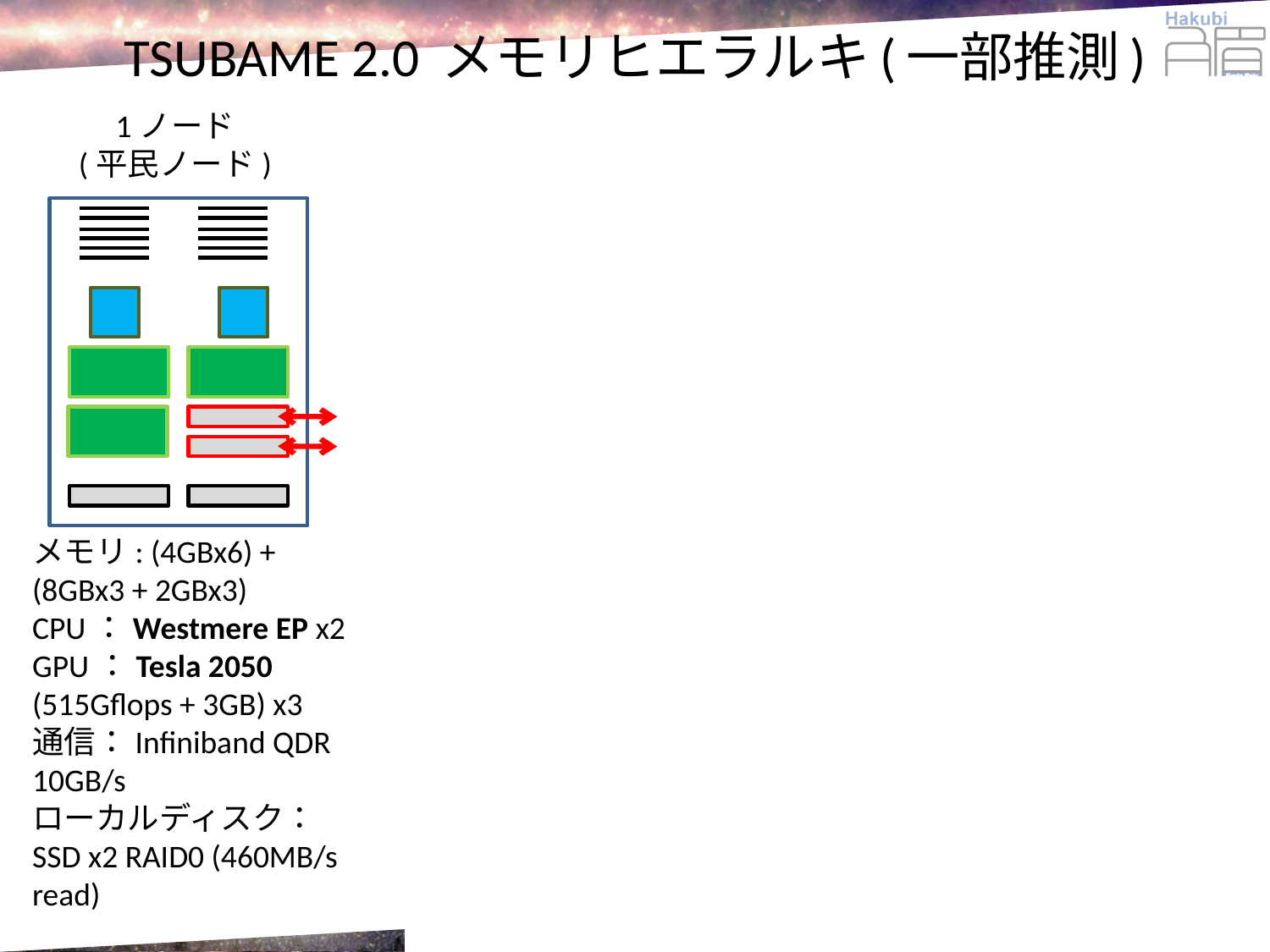

# TSUBAME 2.0 メモリヒエラルキ(一部推測)
GPU

1ノード
(平民ノード)
CPU
2.2×1015flops
shared
L1
L2

2.4?×1014flops
L1
L2
L3

6.1×1014 Byte/s

GPUのメモリ
1.3×1013 Byte

3.4×1013 Byte/s
1×1014 Byte/s

ホストの
メモリ

7.6×1013 Byte
メモリ: (4GBx6) + (8GBx3 + 2GBx3)
CPU：Westmere EP x2
GPU：Tesla 2050 (515Gflops + 3GB) x3
通信：Infiniband QDR 10GB/s
ローカルディスク：SSD x2 RAID0 (460MB/s read)

1.4×1013 Byte/s
通信
6.6×1011 Byte/s
7.0? ×1015 Byte
SSD
DISK
Disks